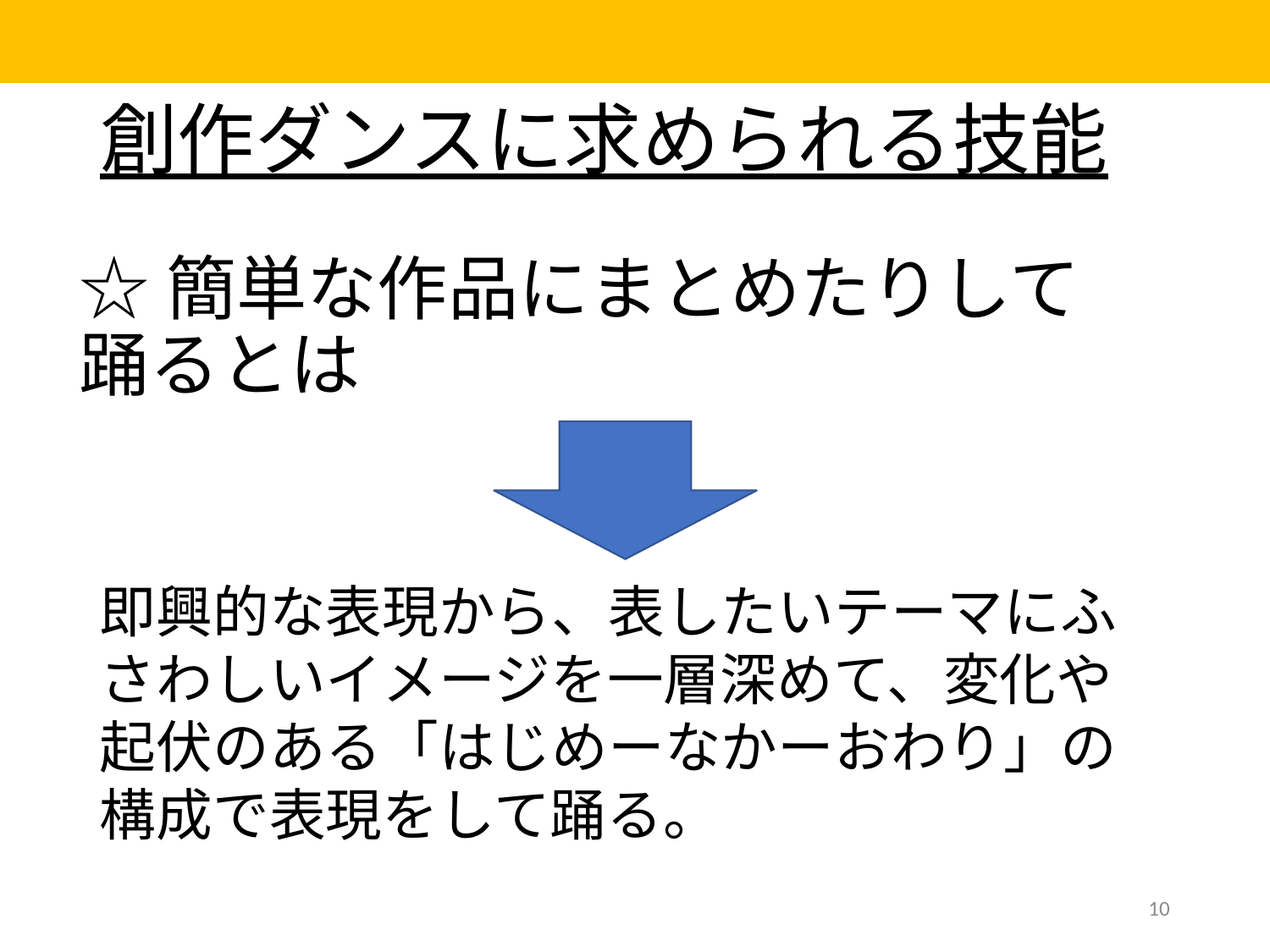

# 創作ダンスに求められる技能

☆簡単な作品にまとめたりして踊るとは

即興的な表現から、表したいテーマにふさわしいイメージを一層深めて、変化や起伏のある「はじめーなかーおわり」の構成で表現をして踊る。
10